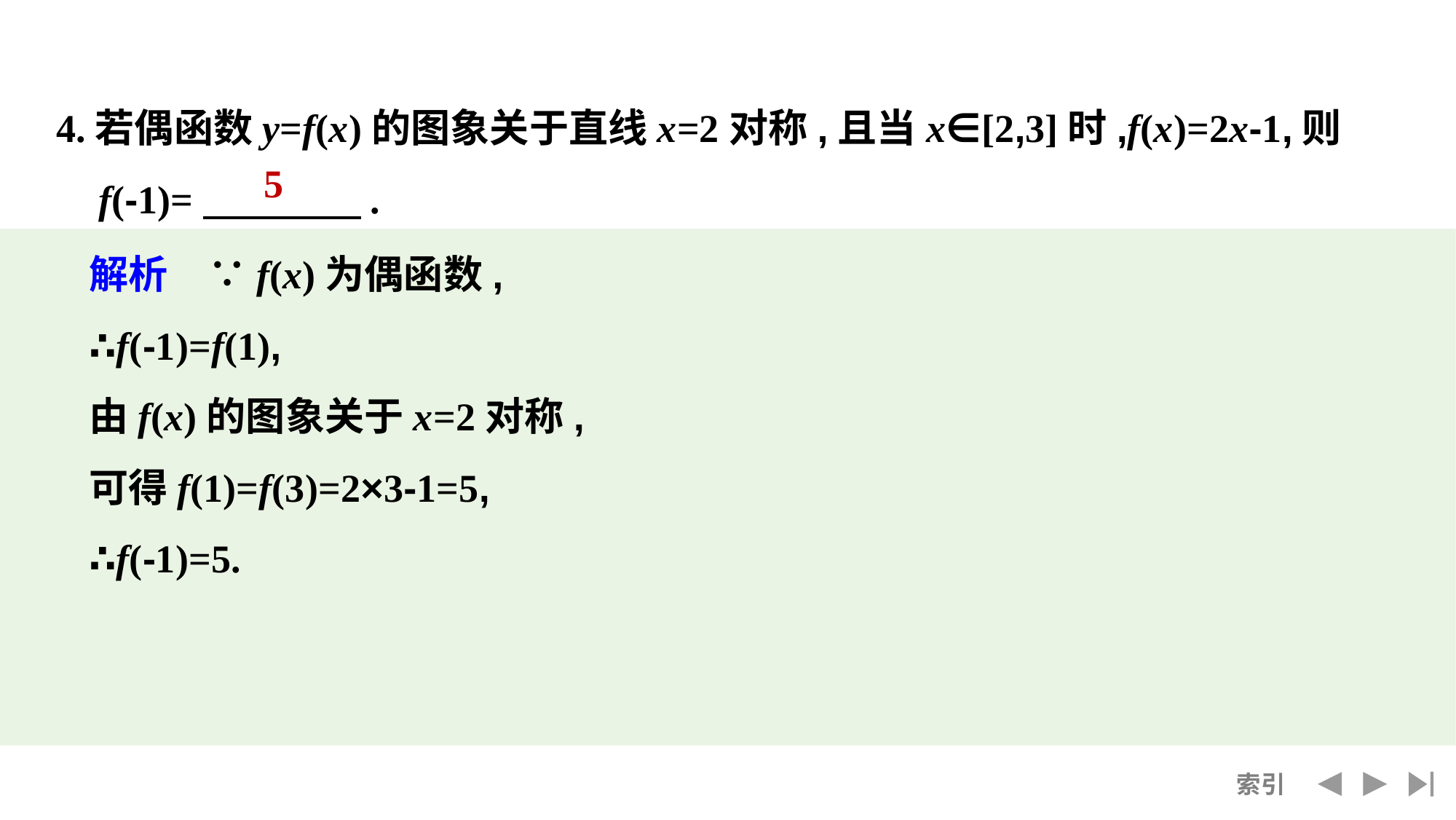

4.若偶函数y=f(x)的图象关于直线x=2对称,且当x∈[2,3]时,f(x)=2x-1,则
	f(-1)=　　　　.
5
解析　∵f(x)为偶函数,
∴f(-1)=f(1),
由f(x)的图象关于x=2对称,
可得f(1)=f(3)=2×3-1=5,
∴f(-1)=5.